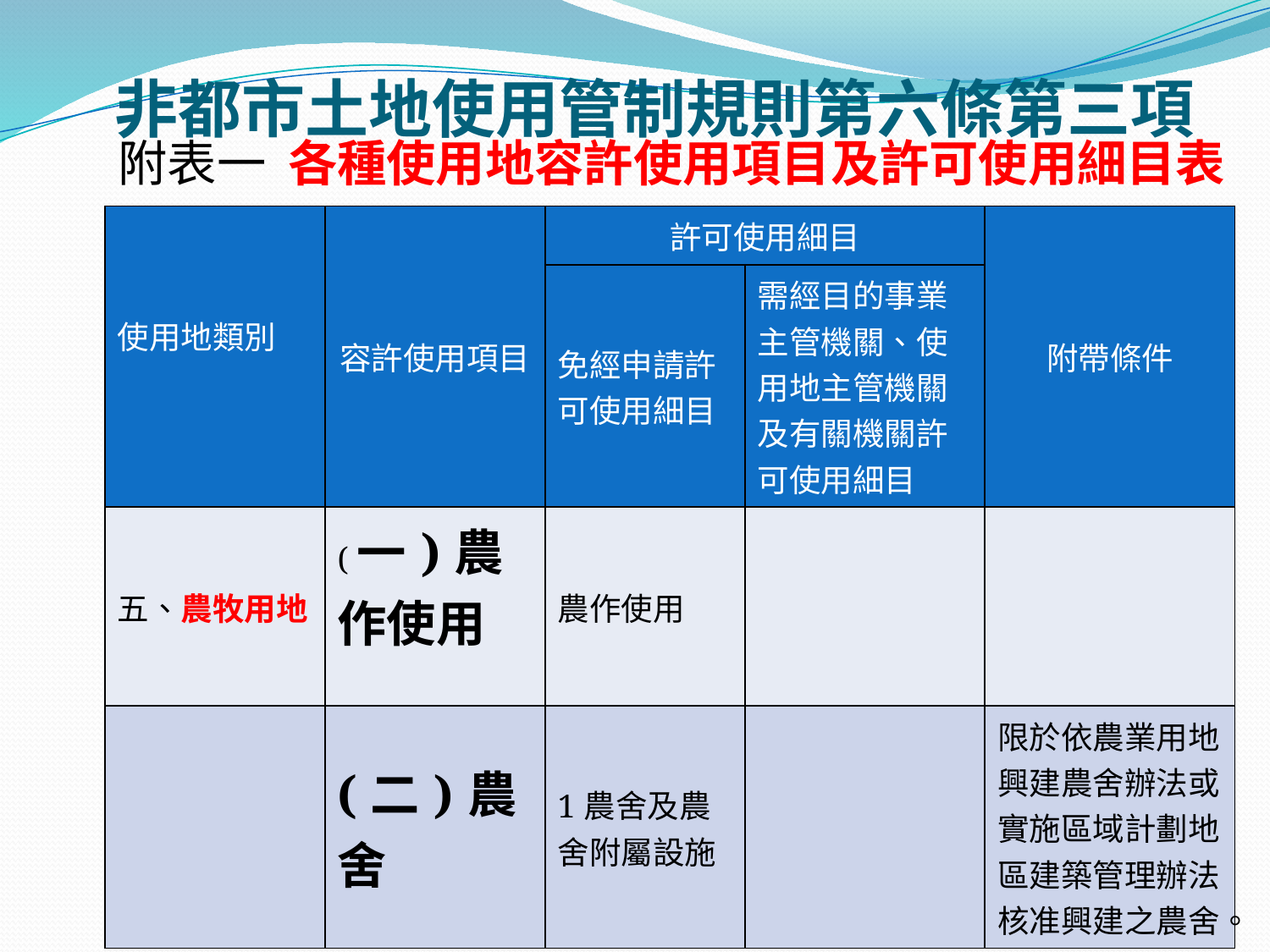

# 非都市土地使用管制規則第六條第三項
附表一  各種使用地容許使用項目及許可使用細目表
| 使用地類別 | 容許使用項目 | 許可使用細目 |  | 附帶條件 |
| --- | --- | --- | --- | --- |
|  |  | 免經申請許可使用細目 | 需經目的事業主管機關、使用地主管機關及有關機關許可使用細目 |  |
| 五、農牧用地 | (一)農作使用 | 農作使用 |  |  |
|  | (二)農舍 | 1農舍及農舍附屬設施 |  | 限於依農業用地興建農舍辦法或實施區域計劃地區建築管理辦法核准興建之農舍。 |